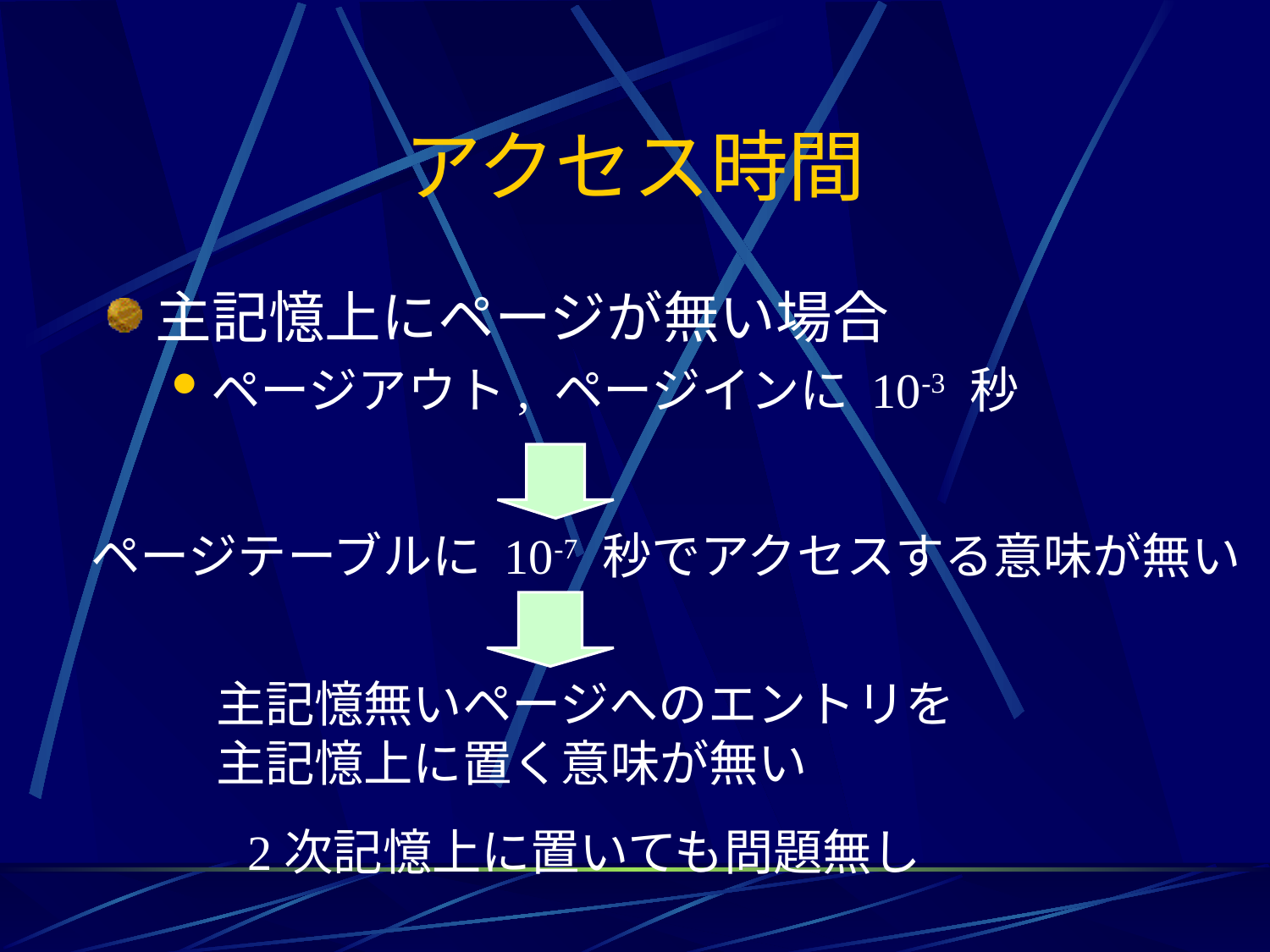

# アクセス時間
主記憶上にページが無い場合
ページアウト, ページインに 10-3 秒

ページテーブルに 10-7 秒でアクセスする意味が無い

主記憶無いページへのエントリを
主記憶上に置く意味が無い
2次記憶上に置いても問題無し